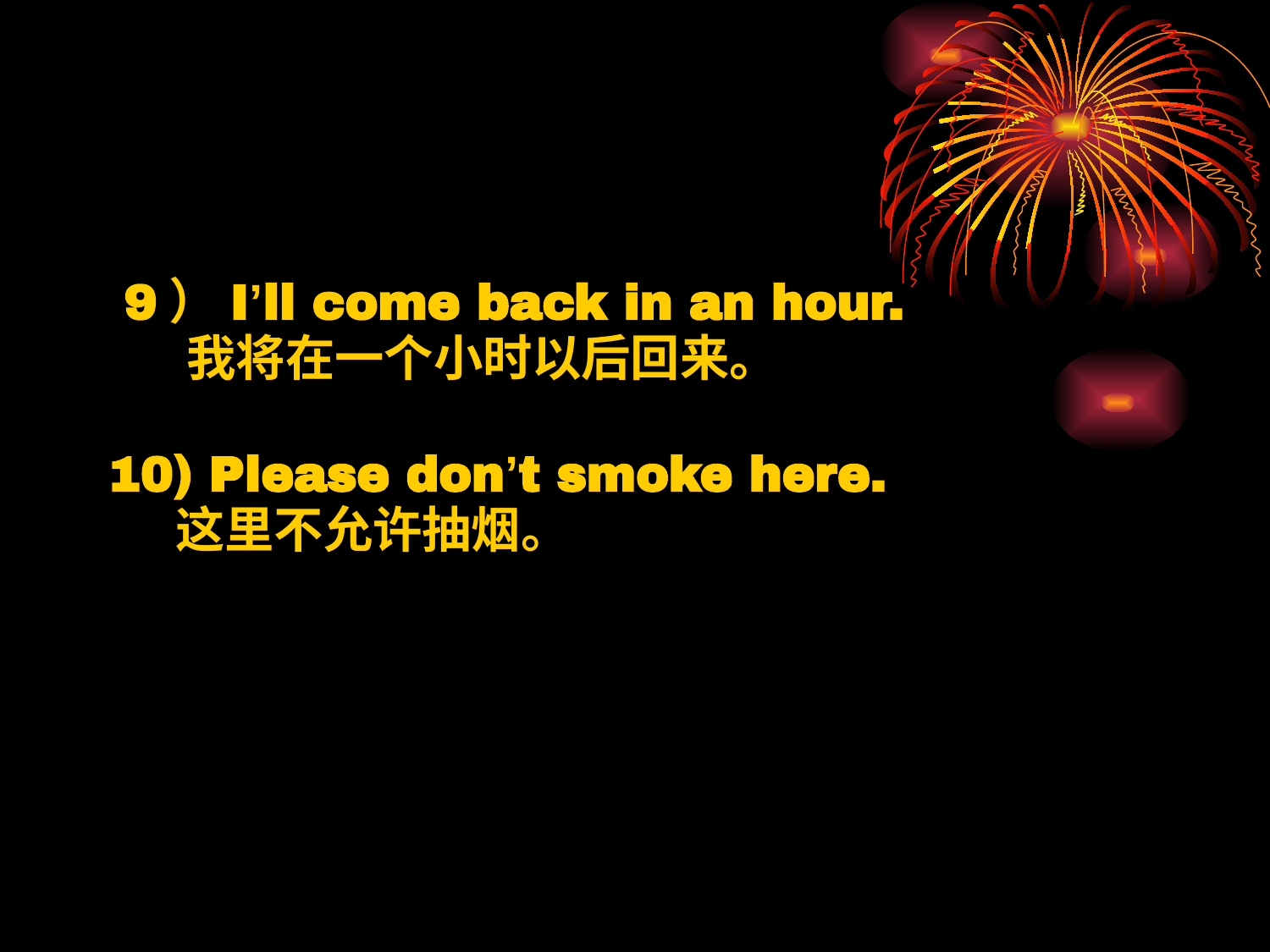

9）I’ll come back in an hour.
      我将在一个小时以后回来。

10) Please don’t smoke here.
     这里不允许抽烟。